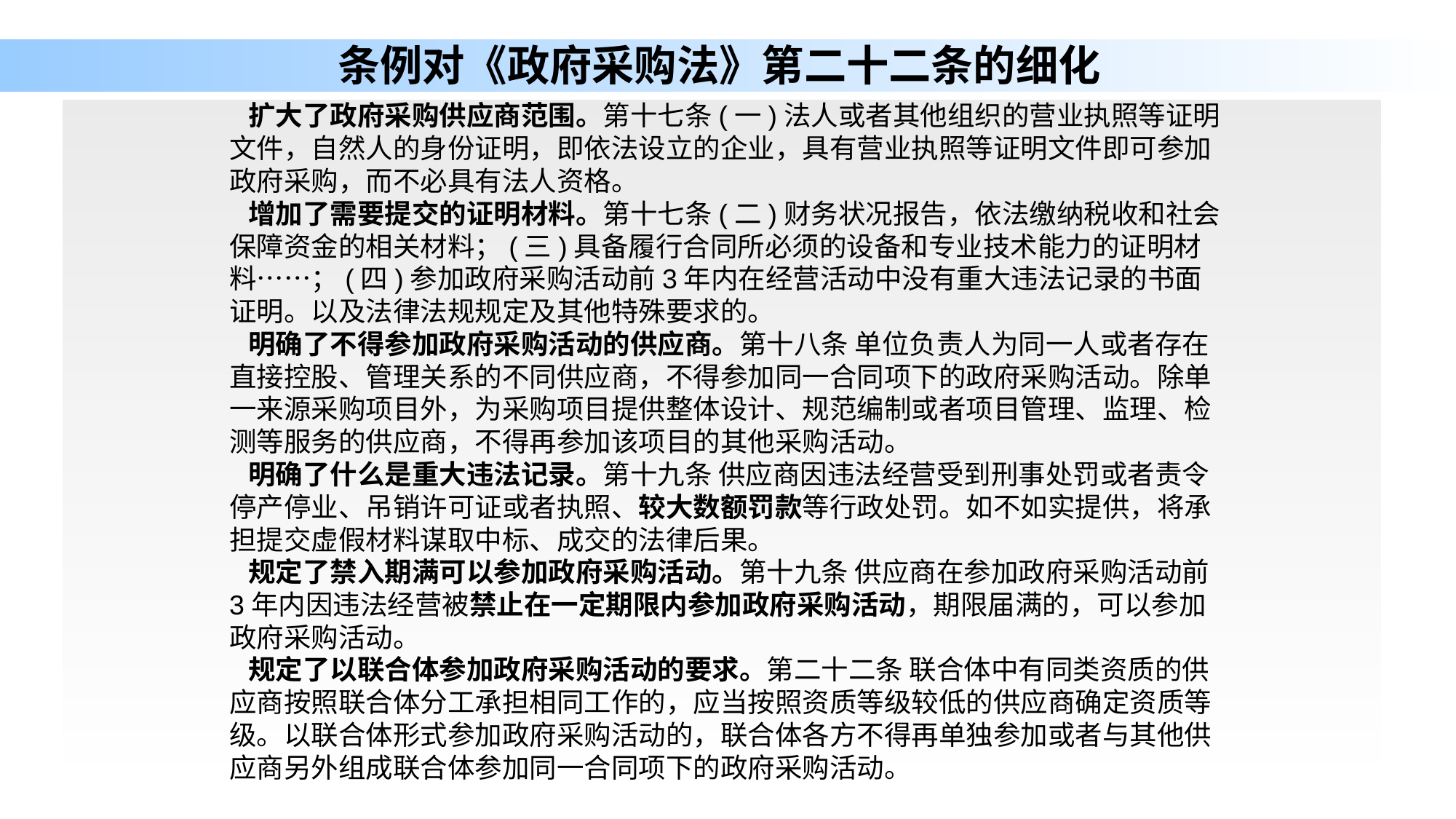

# 条例对《政府采购法》第二十二条的细化
  扩大了政府采购供应商范围。第十七条(一)法人或者其他组织的营业执照等证明文件，自然人的身份证明，即依法设立的企业，具有营业执照等证明文件即可参加政府采购，而不必具有法人资格。
  增加了需要提交的证明材料。第十七条(二)财务状况报告，依法缴纳税收和社会保障资金的相关材料；(三)具备履行合同所必须的设备和专业技术能力的证明材料……；(四)参加政府采购活动前3年内在经营活动中没有重大违法记录的书面证明。以及法律法规规定及其他特殊要求的。
  明确了不得参加政府采购活动的供应商。第十八条 单位负责人为同一人或者存在直接控股、管理关系的不同供应商，不得参加同一合同项下的政府采购活动。除单一来源采购项目外，为采购项目提供整体设计、规范编制或者项目管理、监理、检测等服务的供应商，不得再参加该项目的其他采购活动。
  明确了什么是重大违法记录。第十九条 供应商因违法经营受到刑事处罚或者责令停产停业、吊销许可证或者执照、较大数额罚款等行政处罚。如不如实提供，将承担提交虚假材料谋取中标、成交的法律后果。
  规定了禁入期满可以参加政府采购活动。第十九条 供应商在参加政府采购活动前3年内因违法经营被禁止在一定期限内参加政府采购活动，期限届满的，可以参加政府采购活动。
  规定了以联合体参加政府采购活动的要求。第二十二条 联合体中有同类资质的供应商按照联合体分工承担相同工作的，应当按照资质等级较低的供应商确定资质等级。以联合体形式参加政府采购活动的，联合体各方不得再单独参加或者与其他供应商另外组成联合体参加同一合同项下的政府采购活动。